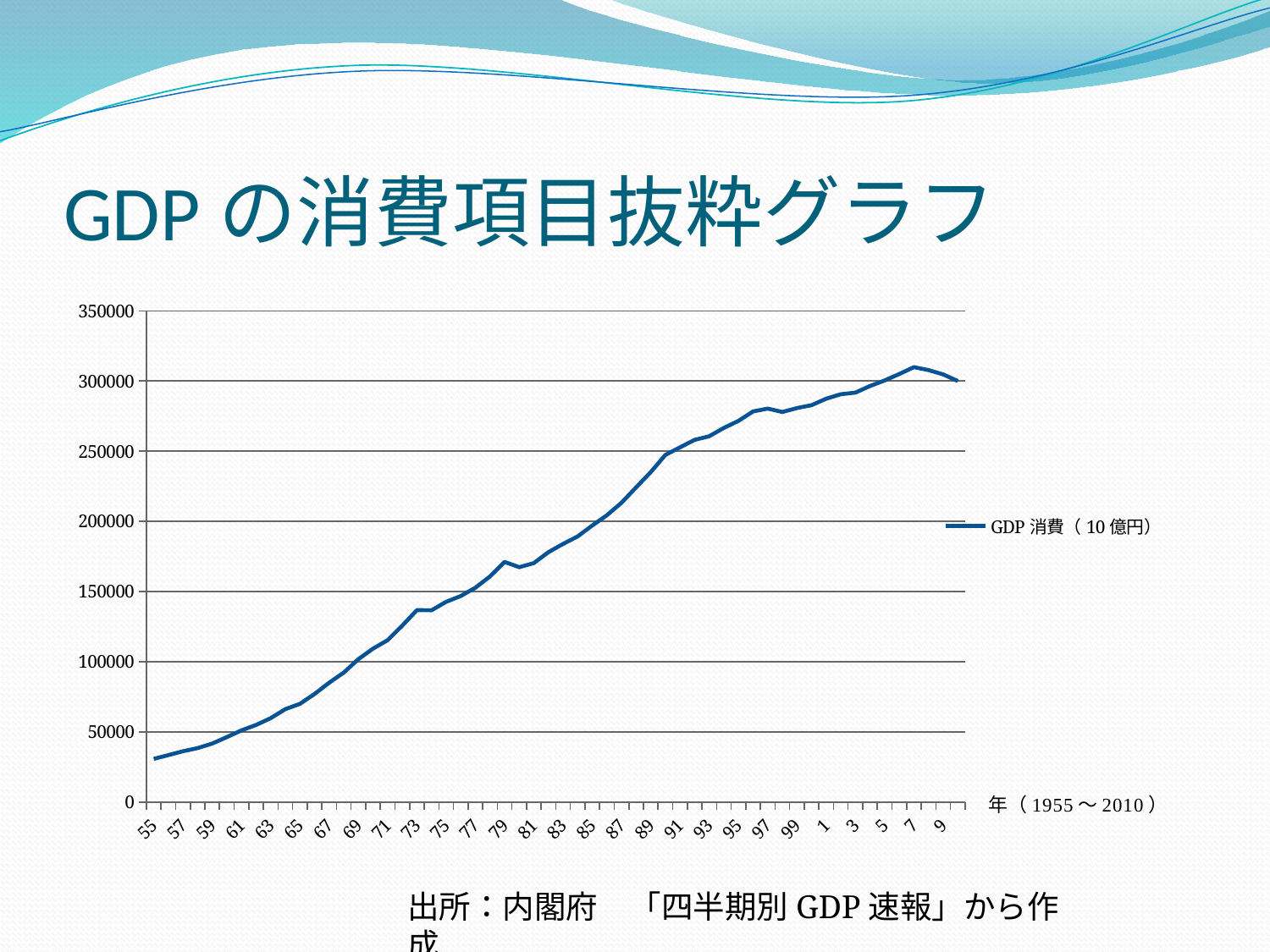

# GDPの消費項目抜粋グラフ

### Chart

| Category | GDP消費（10億円） |
|---|---|
| 55 | 30697.0 |
| 56 | 33433.0 |
| 57 | 36142.0 |
| 58 | 38418.0 |
| 59 | 41634.0 |
| 60 | 46232.0 |
| 61 | 51039.0 |
| 62 | 54892.0 |
| 63 | 59715.0 |
| 64 | 66152.0 |
| 65 | 69963.0 |
| 66 | 76977.0 |
| 67 | 84976.0 |
| 68 | 92232.0 |
| 69 | 101769.0 |
| 70 | 109287.0 |
| 71 | 115291.0 |
| 72 | 125640.0 |
| 73 | 136705.0 |
| 74 | 136590.0 |
| 75 | 142605.0 |
| 76 | 146752.0 |
| 77 | 152671.0 |
| 78 | 160700.0 |
| 79 | 171113.0 |
| 80 | 167313.0 |
| 81 | 170254.0 |
| 82 | 178049.0 |
| 83 | 183916.0 |
| 84 | 189252.0 |
| 85 | 197044.0 |
| 86 | 204369.0 |
| 87 | 213285.0 |
| 88 | 224263.0 |
| 89 | 235098.0 |
| 90 | 247309.0 |
| 91 | 252716.0 |
| 92 | 258038.0 |
| 93 | 260635.0 |
| 94 | 266571.0 |
| 95 | 271574.0 |
| 96 | 278296.0 |
| 97 | 280348.0 |
| 98 | 277903.0 |
| 99 | 280693.0 |
| 0 | 282772.0 |
| 1 | 287392.0 |
| 2 | 290544.0 |
| 3 | 291731.0 |
| 4 | 296438.0 |
| 5 | 300390.0 |
| 6 | 304966.0 |
| 7 | 309857.0 |
| 8 | 307754.0 |
| 9 | 304706.0 |
| 10 | 299999.0 |
出所：内閣府　「四半期別GDP速報」から作成